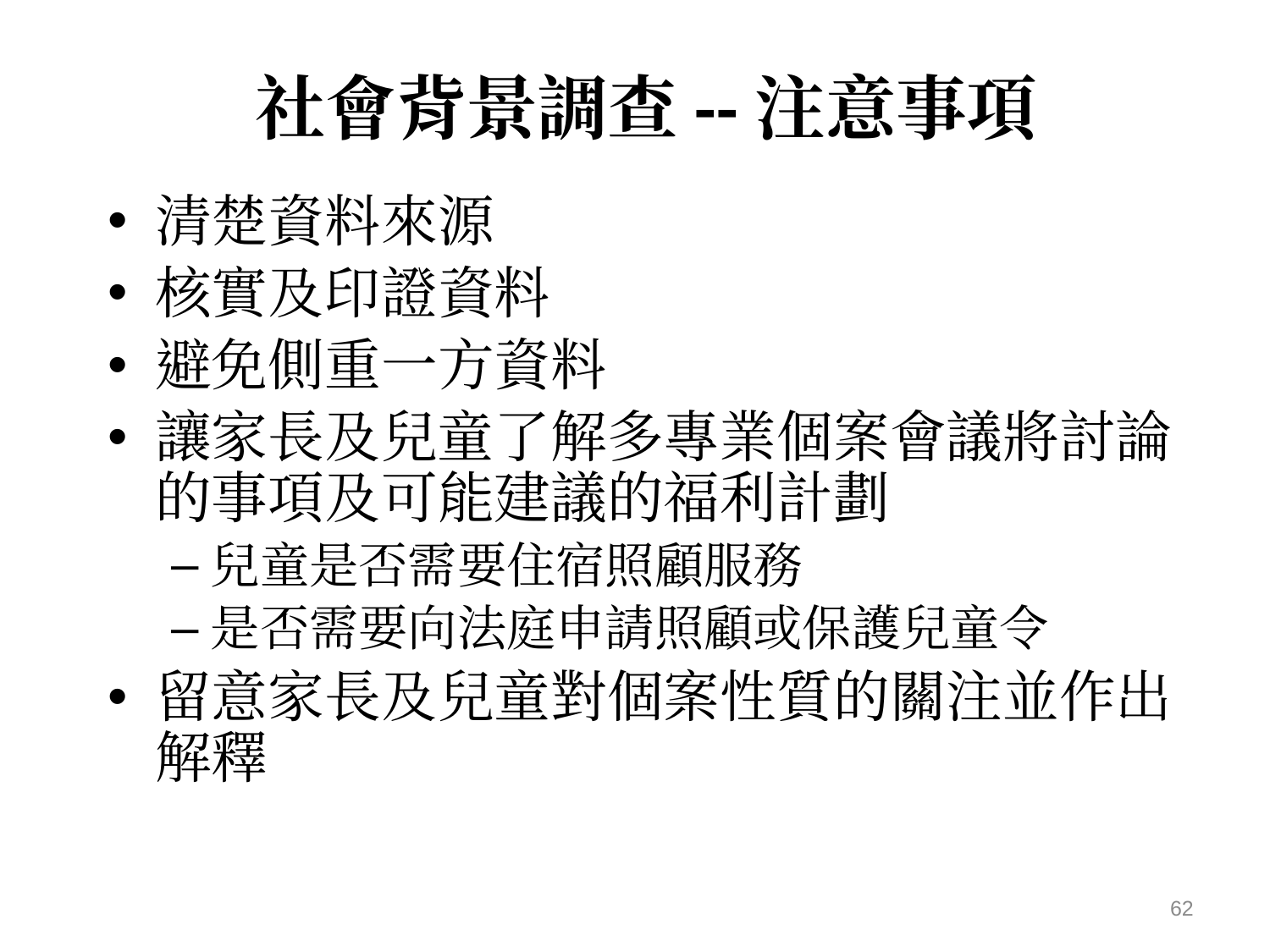

# 社會背景調查--注意事項
清楚資料來源
核實及印證資料
避免側重一方資料
讓家長及兒童了解多專業個案會議將討論的事項及可能建議的福利計劃
兒童是否需要住宿照顧服務
是否需要向法庭申請照顧或保護兒童令
留意家長及兒童對個案性質的關注並作出解釋
62